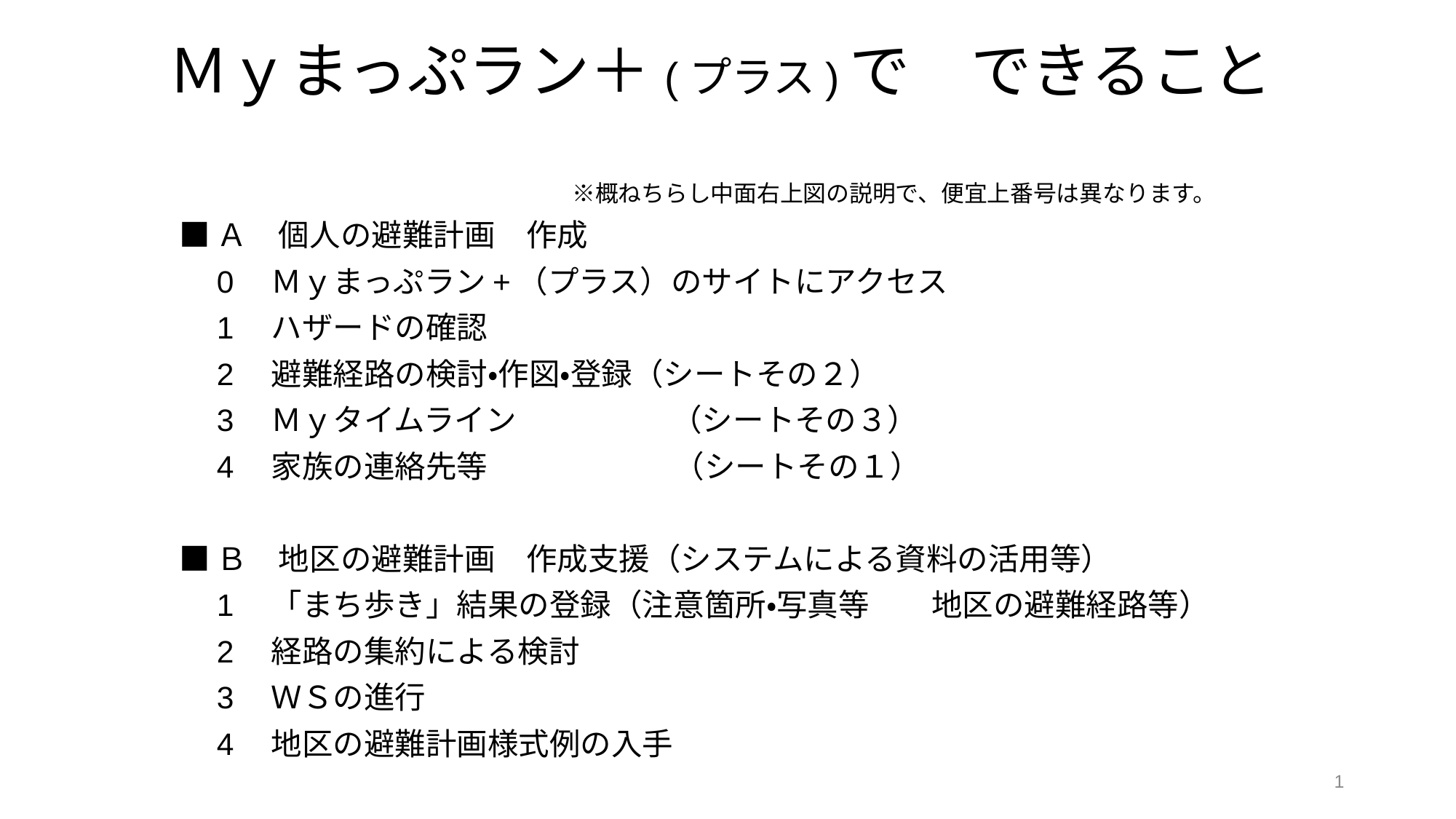

# Ｍｙまっぷラン＋(プラス)で　できること
　　　　　　　　　　　　　　　　　※概ねちらし中面右上図の説明で、便宜上番号は異なります。
■Ａ　個人の避難計画　作成
　0　Ｍｙまっぷラン+（プラス）のサイトにアクセス
　1　ハザードの確認
　2　避難経路の検討・作図・登録（シートその２）
　3　Ｍｙタイムライン　　　　　（シートその３）
　4　家族の連絡先等　　　　　　（シートその１）

■Ｂ　地区の避難計画　作成支援（システムによる資料の活用等）
　1　「まち歩き」結果の登録（注意箇所・写真等　　地区の避難経路等）
　2　経路の集約による検討
　3　ＷＳの進行
　4　地区の避難計画様式例の入手
1